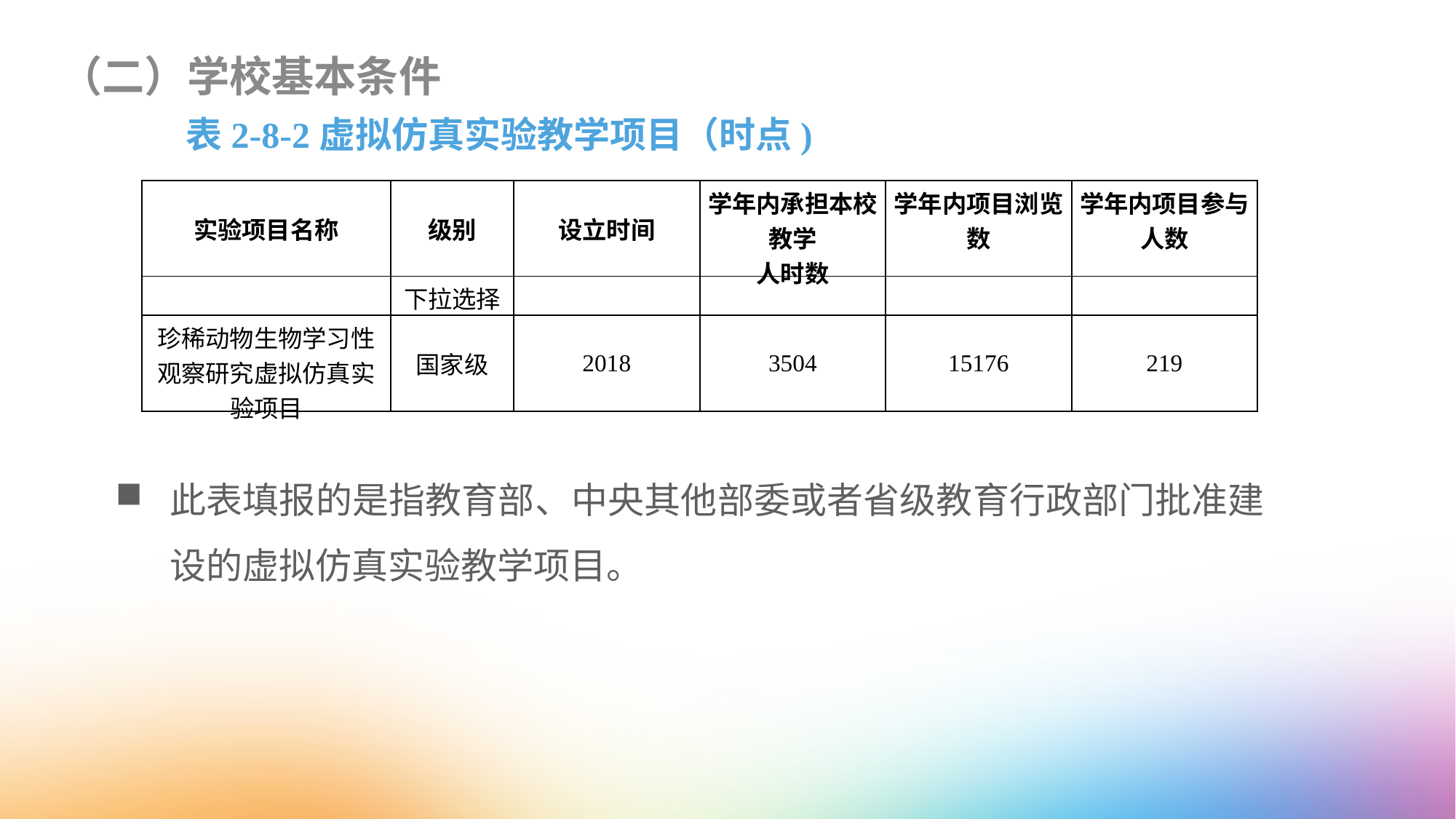

（二）学校基本条件
表2-8-2虚拟仿真实验教学项目（时点)
| 实验项目名称 | 级别 | 设立时间 | 学年内承担本校教学 人时数 | 学年内项目浏览数 | 学年内项目参与人数 |
| --- | --- | --- | --- | --- | --- |
|  | 下拉选择 |  |  |  |  |
| 珍稀动物生物学习性观察研究虚拟仿真实验项目 | 国家级 | 2018 | 3504 | 15176 | 219 |
此表填报的是指教育部、中央其他部委或者省级教育行政部门批准建设的虚拟仿真实验教学项目。